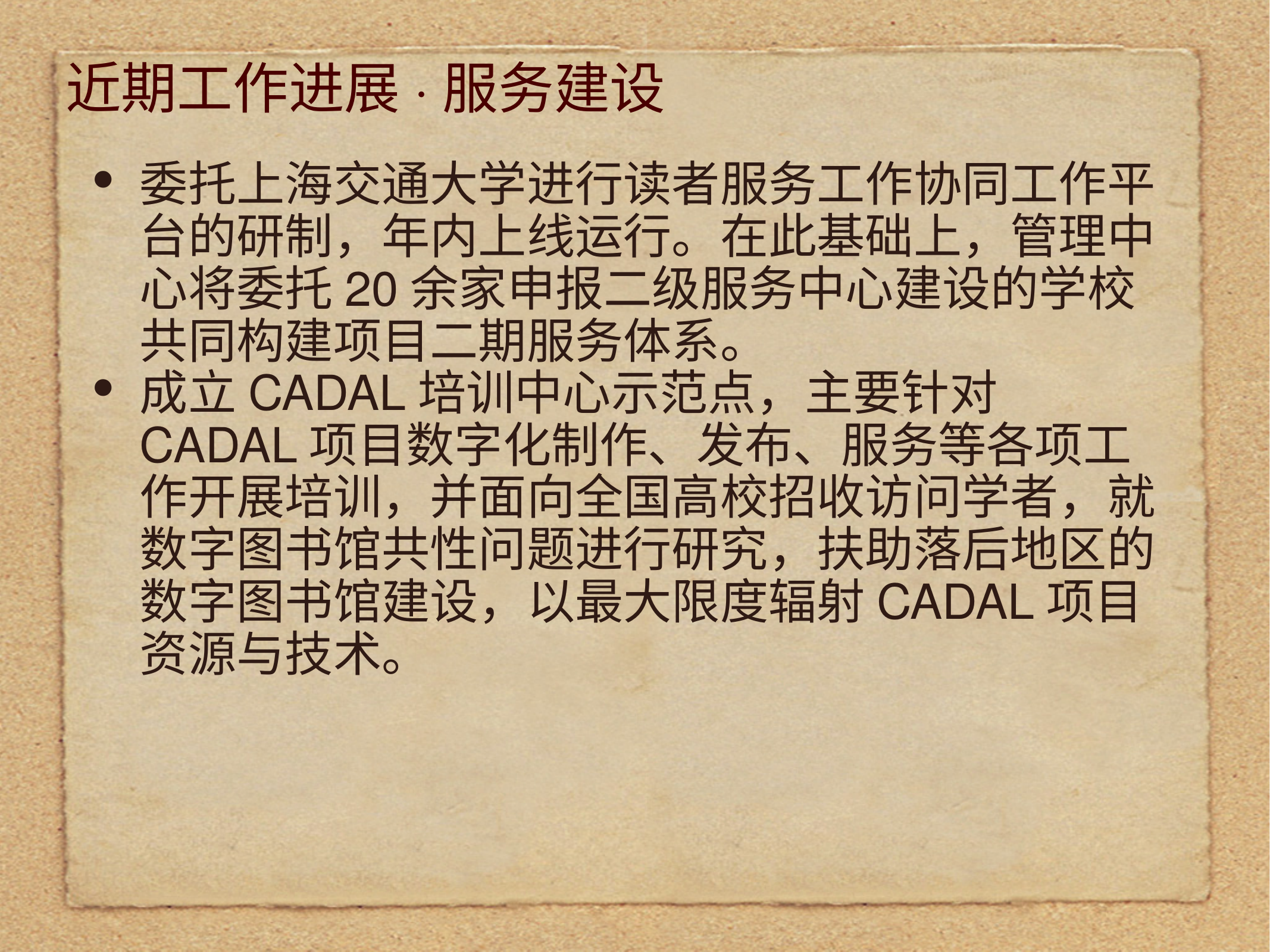

近期工作进展·服务建设
委托上海交通大学进行读者服务工作协同工作平台的研制，年内上线运行。在此基础上，管理中心将委托20余家申报二级服务中心建设的学校共同构建项目二期服务体系。
成立CADAL培训中心示范点，主要针对CADAL项目数字化制作、发布、服务等各项工作开展培训，并面向全国高校招收访问学者，就数字图书馆共性问题进行研究，扶助落后地区的数字图书馆建设，以最大限度辐射CADAL项目资源与技术。